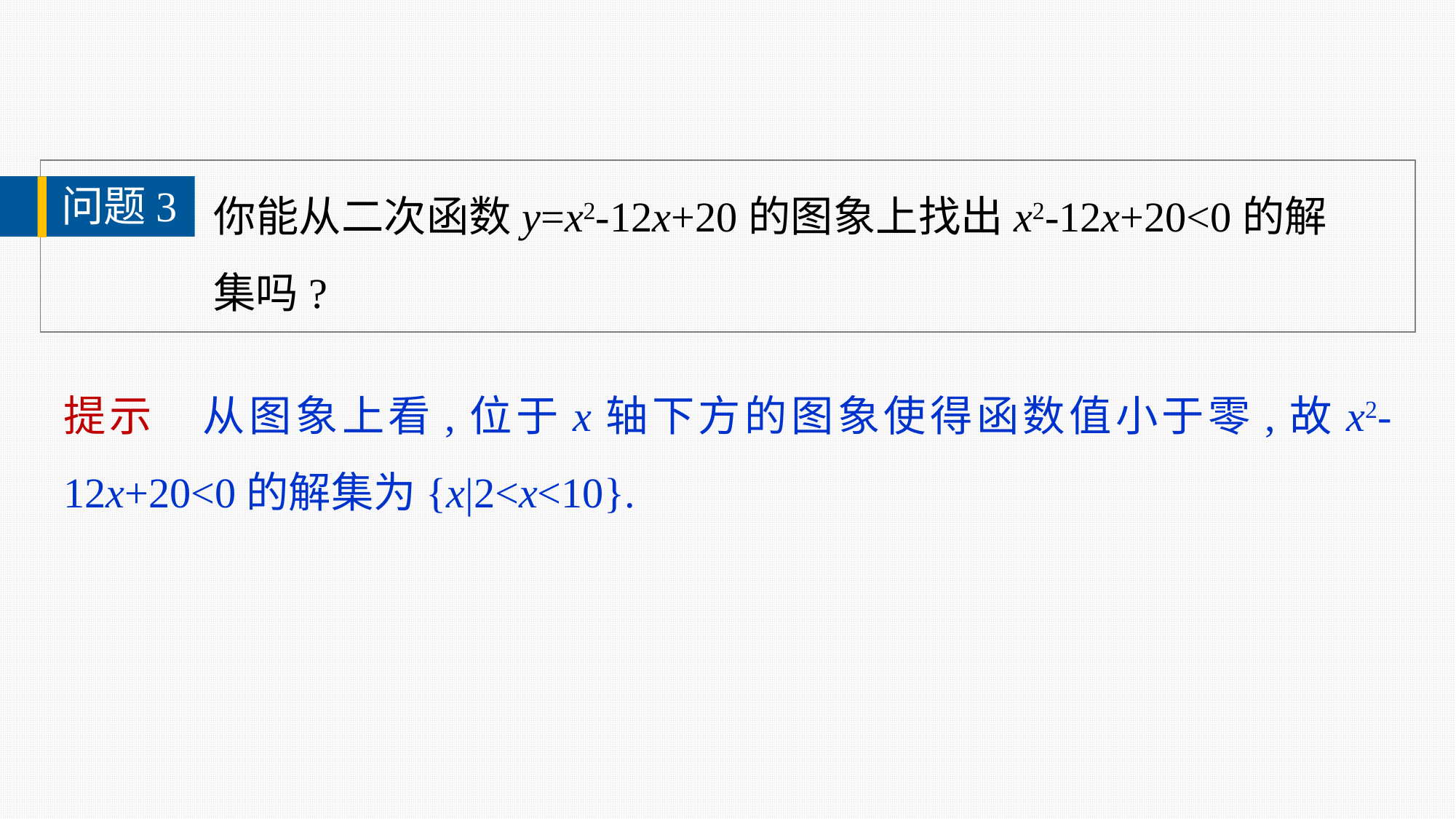

你能从二次函数y=x2-12x+20的图象上找出x2-12x+20<0的解集吗?

问题3

提示　从图象上看,位于x轴下方的图象使得函数值小于零,故x2-12x+20<0的解集为{x|2<x<10}.